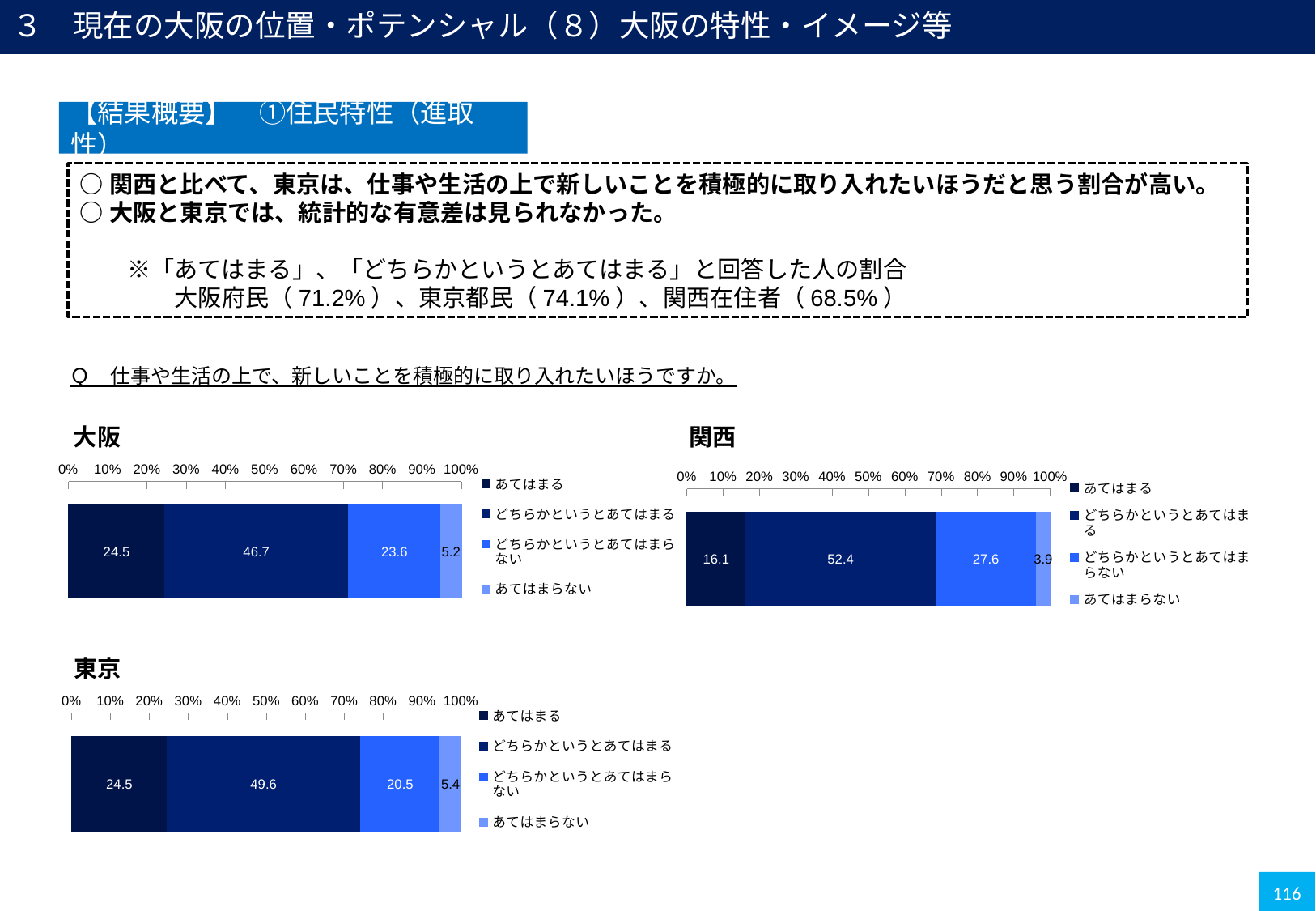

３　現在の大阪の位置・ポテンシャル（８）大阪の特性・イメージ等
【結果概要】　①住民特性（進取性）
○関西と比べて、東京は、仕事や生活の上で新しいことを積極的に取り入れたいほうだと思う割合が高い。
○大阪と東京では、統計的な有意差は見られなかった。

　　※「あてはまる」、「どちらかというとあてはまる」と回答した人の割合
　　　　大阪府民（71.2%）、東京都民（74.1%）、関西在住者（68.5%）
Ｑ　仕事や生活の上で、新しいことを積極的に取り入れたいほうですか。
関西
大阪

### Chart

| Category | あてはまる | どちらかというとあてはまる | どちらかというとあてはまらない | あてはまらない |
|---|---|---|---|---|

### Chart

| Category | あてはまる | どちらかというとあてはまる | どちらかというとあてはまらない | あてはまらない |
|---|---|---|---|---|
東京

### Chart

| Category | あてはまる | どちらかというとあてはまる | どちらかというとあてはまらない | あてはまらない |
|---|---|---|---|---|
116